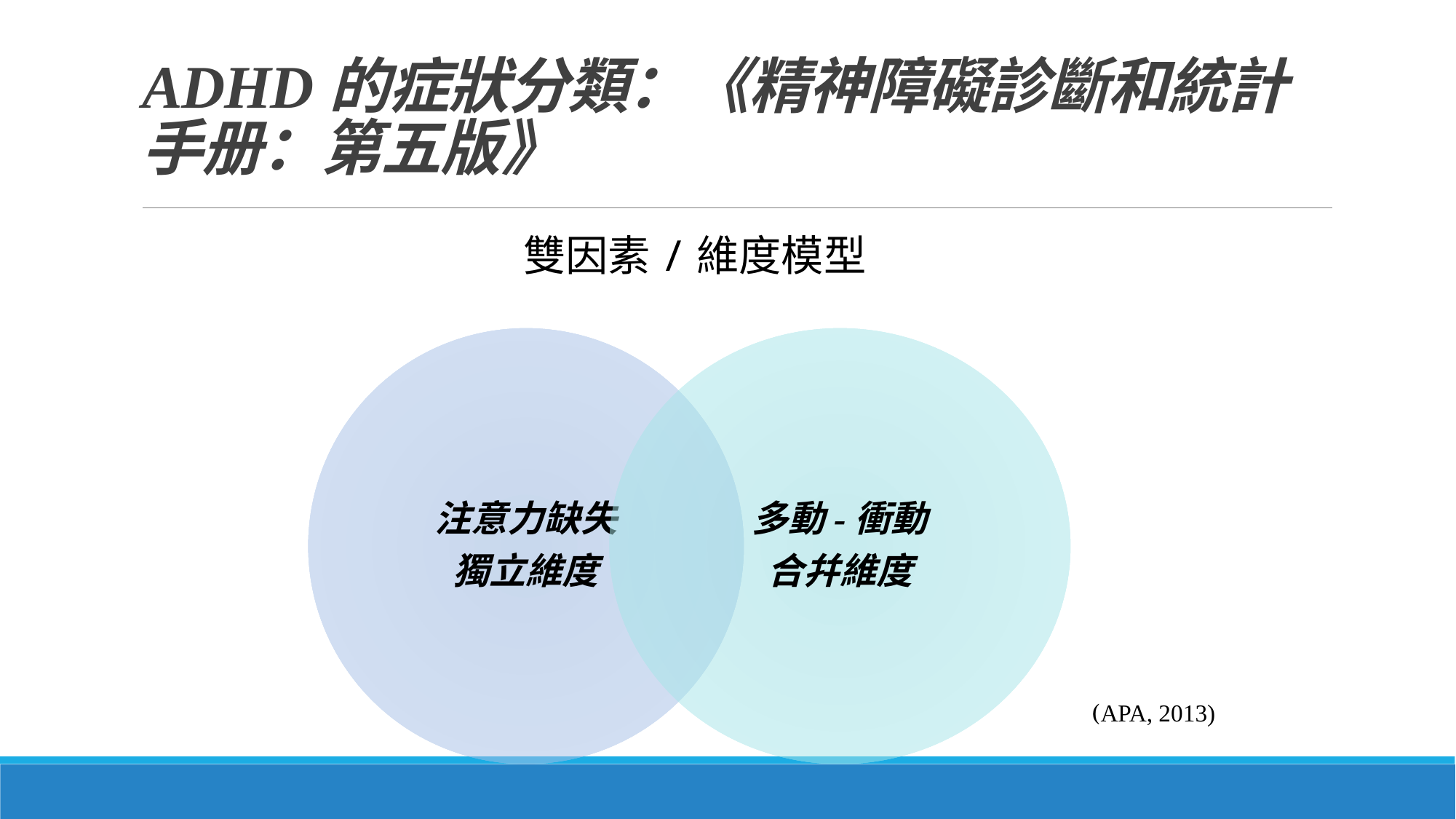

# ADHD的症狀分類：《精神障礙診斷和統計手册：第五版》
雙因素/維度模型
注意力缺失
獨立維度
多動-衝動
合幷維度
(APA, 2013)